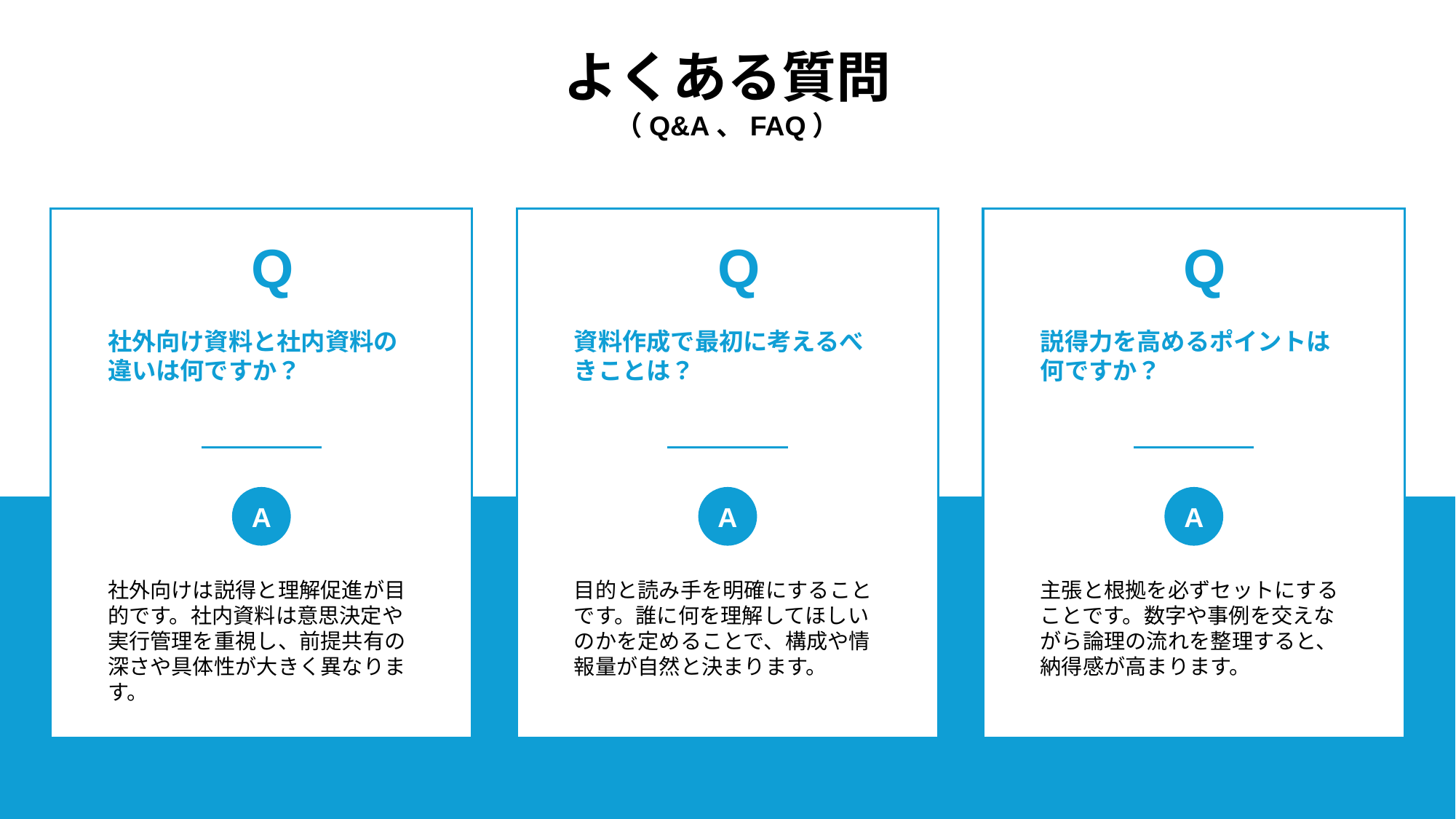

よくある質問
（Q&A、FAQ）

Q
社外向け資料と社内資料の違いは何ですか？
A
社外向けは説得と理解促進が目的です。社内資料は意思決定や実行管理を重視し、前提共有の深さや具体性が大きく異なります。

Q
資料作成で最初に考えるべきことは？
A
目的と読み手を明確にすることです。誰に何を理解してほしいのかを定めることで、構成や情報量が自然と決まります。

Q
説得力を高めるポイントは何ですか？
A
主張と根拠を必ずセットにすることです。数字や事例を交えながら論理の流れを整理すると、納得感が高まります。